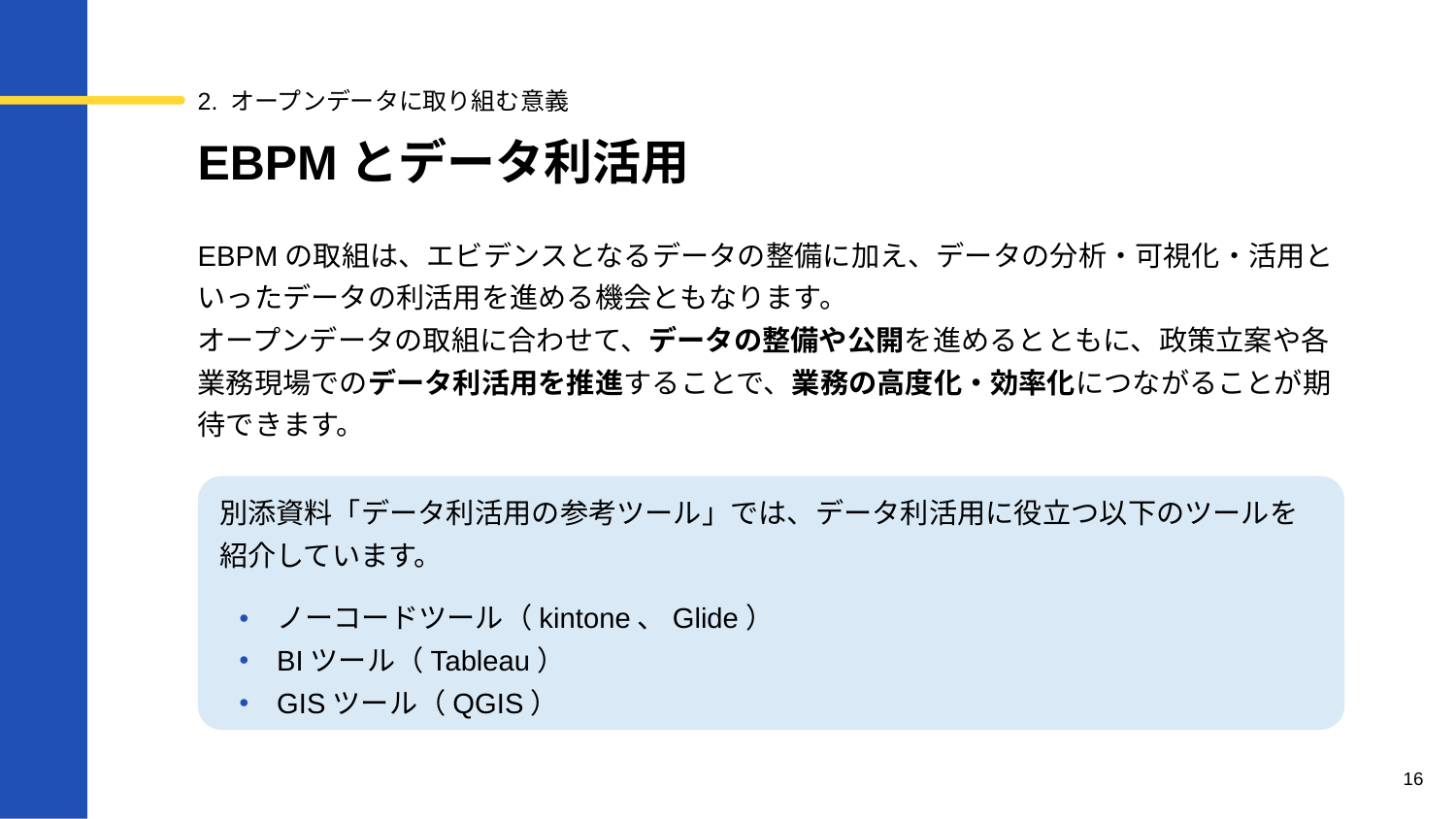

2. オープンデータに取り組む意義
# EBPMとデータ利活用
EBPMの取組は、エビデンスとなるデータの整備に加え、データの分析・可視化・活用といったデータの利活用を進める機会ともなります。
オープンデータの取組に合わせて、データの整備や公開を進めるとともに、政策立案や各業務現場でのデータ利活用を推進することで、業務の高度化・効率化につながることが期待できます。
別添資料「データ利活用の参考ツール」では、データ利活用に役立つ以下のツールを紹介しています。
ノーコードツール（kintone、Glide）
BIツール（Tableau）
GISツール（QGIS）
16